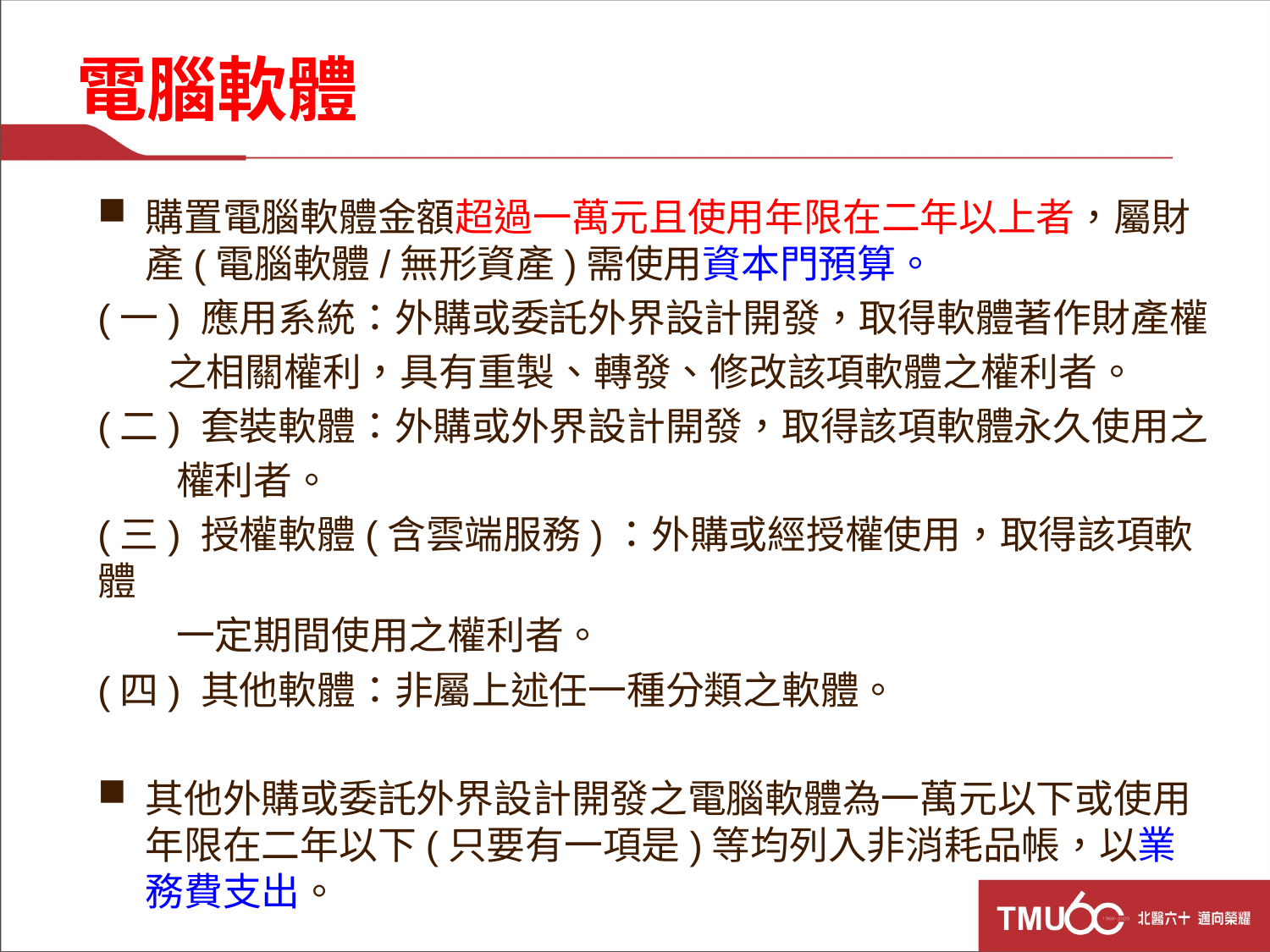

# 電腦軟體
購置電腦軟體金額超過一萬元且使用年限在二年以上者，屬財產(電腦軟體/無形資產)需使用資本門預算。
(一) 應用系統：外購或委託外界設計開發，取得軟體著作財產權
       之相關權利，具有重製、轉發、修改該項軟體之權利者。
(二) 套裝軟體：外購或外界設計開發，取得該項軟體永久使用之
        權利者。
(三) 授權軟體(含雲端服務)：外購或經授權使用，取得該項軟體
        一定期間使用之權利者。
(四) 其他軟體：非屬上述任一種分類之軟體。

其他外購或委託外界設計開發之電腦軟體為一萬元以下或使用年限在二年以下(只要有一項是)等均列入非消耗品帳，以業務費支出。